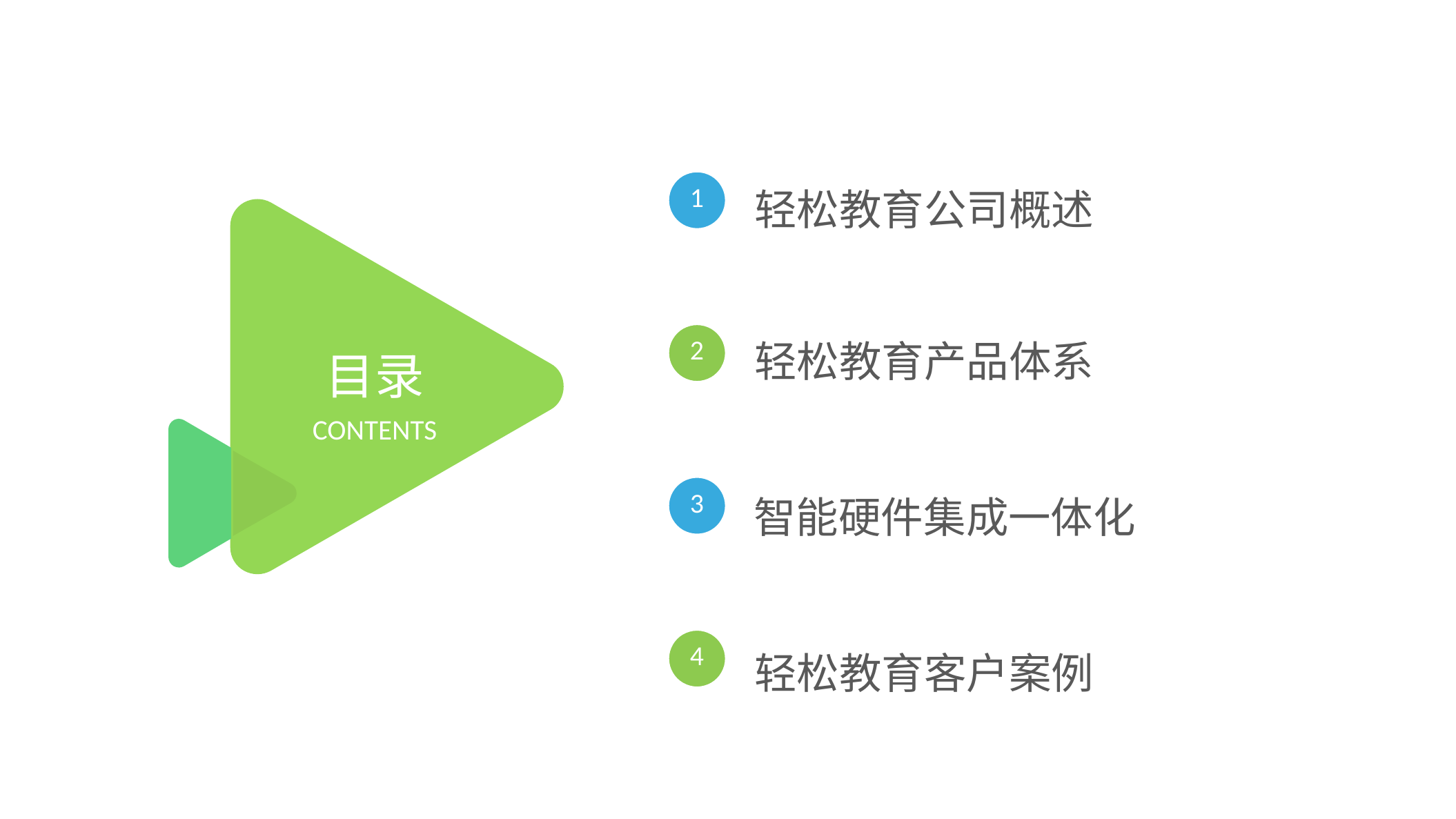

轻松教育公司概述
1

轻松教育产品体系
2
目录
CONTENTS

智能硬件集成一体化
3
轻松教育客户案例
4